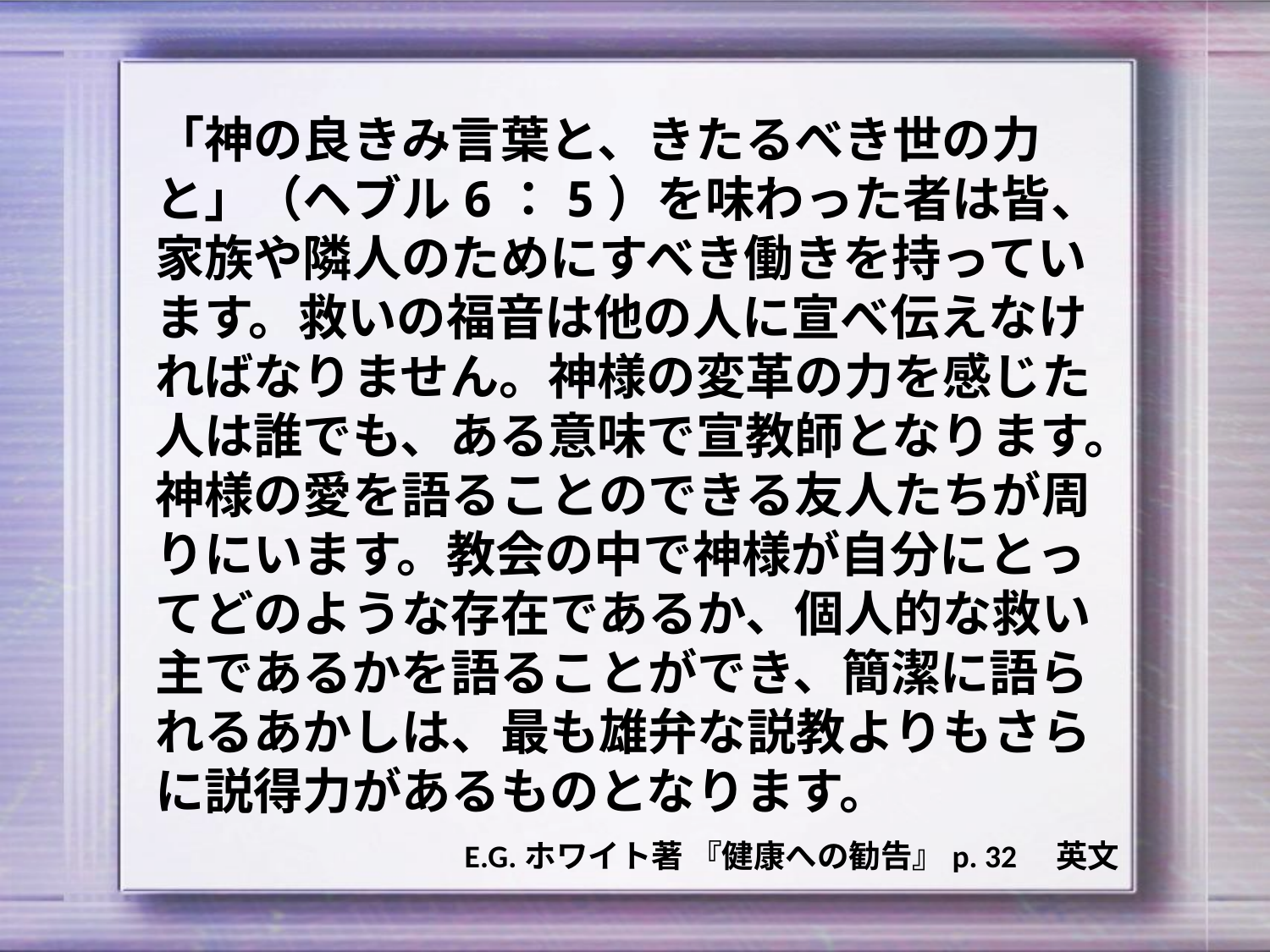

「神の良きみ言葉と、きたるべき世の力と」（ヘブル6：5）を味わった者は皆、家族や隣人のためにすべき働きを持っています。救いの福音は他の人に宣べ伝えなければなりません。神様の変革の力を感じた人は誰でも、ある意味で宣教師となります。神様の愛を語ることのできる友人たちが周りにいます。教会の中で神様が自分にとってどのような存在であるか、個人的な救い主であるかを語ることができ、簡潔に語られるあかしは、最も雄弁な説教よりもさらに説得力があるものとなります。
E.G.ホワイト著 『健康への勧告』p. 32　英文